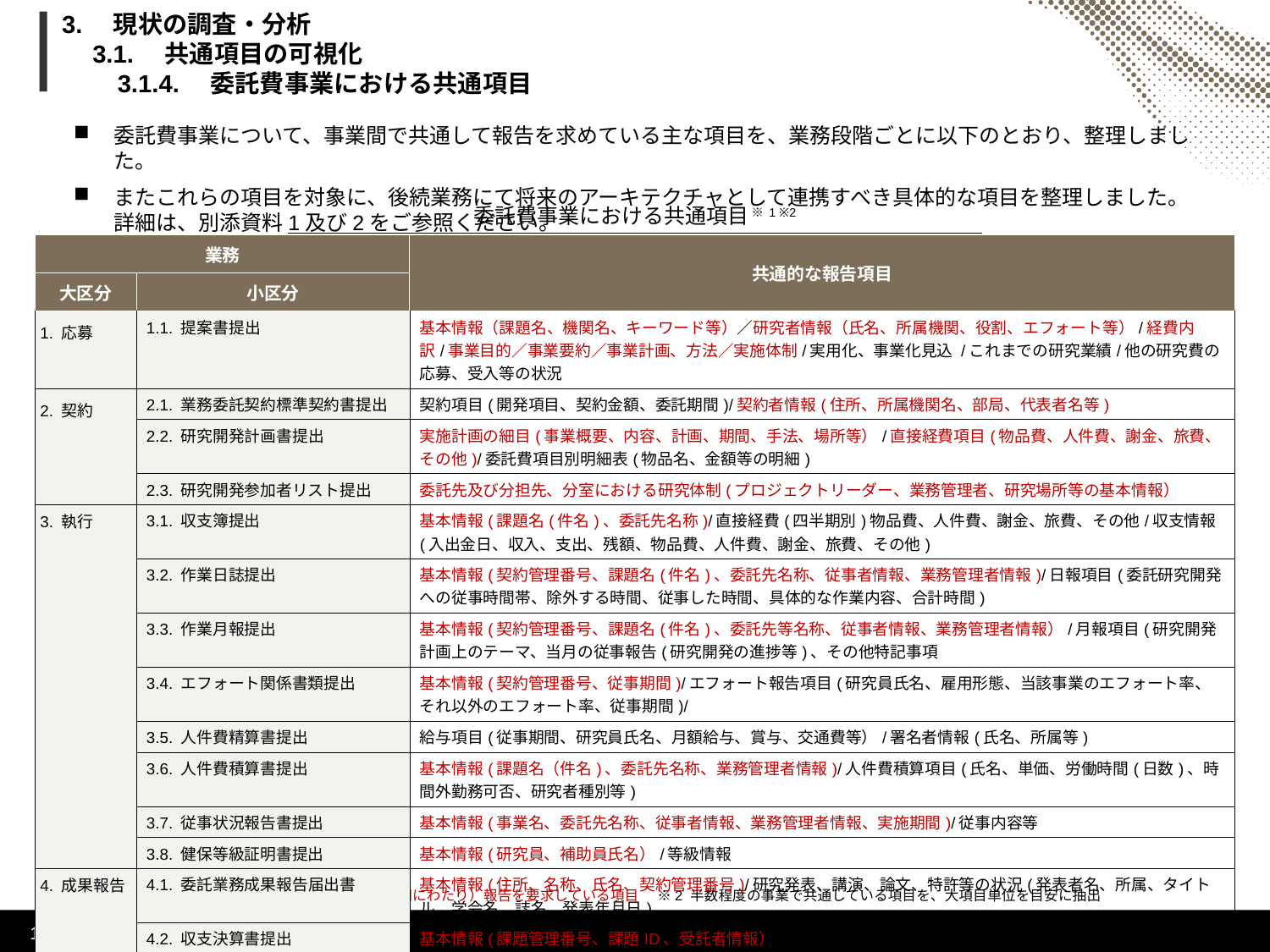

# 3.　現状の調査・分析 　3.1.　共通項目の可視化 　　3.1.4.　委託費事業における共通項目
委託費事業について、事業間で共通して報告を求めている主な項目を、業務段階ごとに以下のとおり、整理しました。
またこれらの項目を対象に、後続業務にて将来のアーキテクチャとして連携すべき具体的な項目を整理しました。詳細は、別添資料1及び2をご参照ください。
委託費事業における共通項目 ※1 ※2
| 業務 |  | 共通的な報告項目 |
| --- | --- | --- |
| 大区分 | 小区分 | 対応方針 |
| 1. 応募 | 1.1. 提案書提出 | 基本情報（課題名、機関名、キーワード等）／研究者情報（氏名、所属機関、役割、エフォート等）/経費内訳/事業目的／事業要約／事業計画、方法／実施体制/実用化、事業化見込 /これまでの研究業績/他の研究費の応募、受入等の状況 |
| 2. 契約 | 2.1. 業務委託契約標準契約書提出 | 契約項目(開発項目、契約金額、委託期間)/契約者情報(住所、所属機関名、部局、代表者名等) |
|  | 2.2. 研究開発計画書提出 | 実施計画の細目(事業概要、内容、計画、期間、手法、場所等）/直接経費項目(物品費、人件費、謝金、旅費、その他)/委託費項目別明細表(物品名、金額等の明細) |
|  | 2.3. 研究開発参加者リスト提出 | 委託先及び分担先、分室における研究体制(プロジェクトリーダー、業務管理者、研究場所等の基本情報） |
| 3. 執行 | 3.1. 収支簿提出 | 基本情報(課題名(件名)、委託先名称)/直接経費(四半期別)物品費、人件費、謝金、旅費、その他/収支情報(入出金日、収入、支出、残額、物品費、人件費、謝金、旅費、その他) |
|  | 3.2. 作業日誌提出 | 基本情報(契約管理番号、課題名(件名)、委託先名称、従事者情報、業務管理者情報)/日報項目(委託研究開発への従事時間帯、除外する時間、従事した時間、具体的な作業内容、合計時間) |
|  | 3.3. 作業月報提出 | 基本情報(契約管理番号、課題名(件名)、委託先等名称、従事者情報、業務管理者情報）/月報項目(研究開発計画上のテーマ、当月の従事報告(研究開発の進捗等)、その他特記事項 |
|  | 3.4. エフォート関係書類提出 | 基本情報(契約管理番号、従事期間)/エフォート報告項目(研究員氏名、雇用形態、当該事業のエフォート率、それ以外のエフォート率、従事期間)/ |
|  | 3.5. 人件費精算書提出 | 給与項目(従事期間、研究員氏名、月額給与、賞与、交通費等）/署名者情報(氏名、所属等) |
|  | 3.6. 人件費積算書提出 | 基本情報(課題名（件名)、委託先名称、業務管理者情報)/人件費積算項目(氏名、単価、労働時間(日数)、時間外勤務可否、研究者種別等) |
|  | 3.7. 従事状況報告書提出 | 基本情報(事業名、委託先名称、従事者情報、業務管理者情報、実施期間)/従事内容等 |
|  | 3.8. 健保等級証明書提出 | 基本情報(研究員、補助員氏名）/等級情報 |
| 4. 成果報告 | 4.1. 委託業務成果報告届出書 | 基本情報(住所、名称、氏名、契約管理番号)/研究発表、講演、論文、特許等の状況(発表者名、所属、タイトル、学会名、誌名、発表年月日) |
|  | 4.2. 収支決算書提出 | 基本情報(課題管理番号、課題ID、受託者情報）/直接経費　物品費、人件費、謝金、旅費、その他(予算額、決算額、差引額) |
|  | 4.3.間接経費執行実績報告書提出 | 間接経費の収入/間接経費の支出/次年度への繰越額・持ち出し額/間接経費の使用結果に関する報告 |
※1 赤字は業務間で重複して（同一事業の中で複数回にわたり）報告を要求している項目　※2 半数程度の事業で共通している項目を、大項目単位を目安に抽出